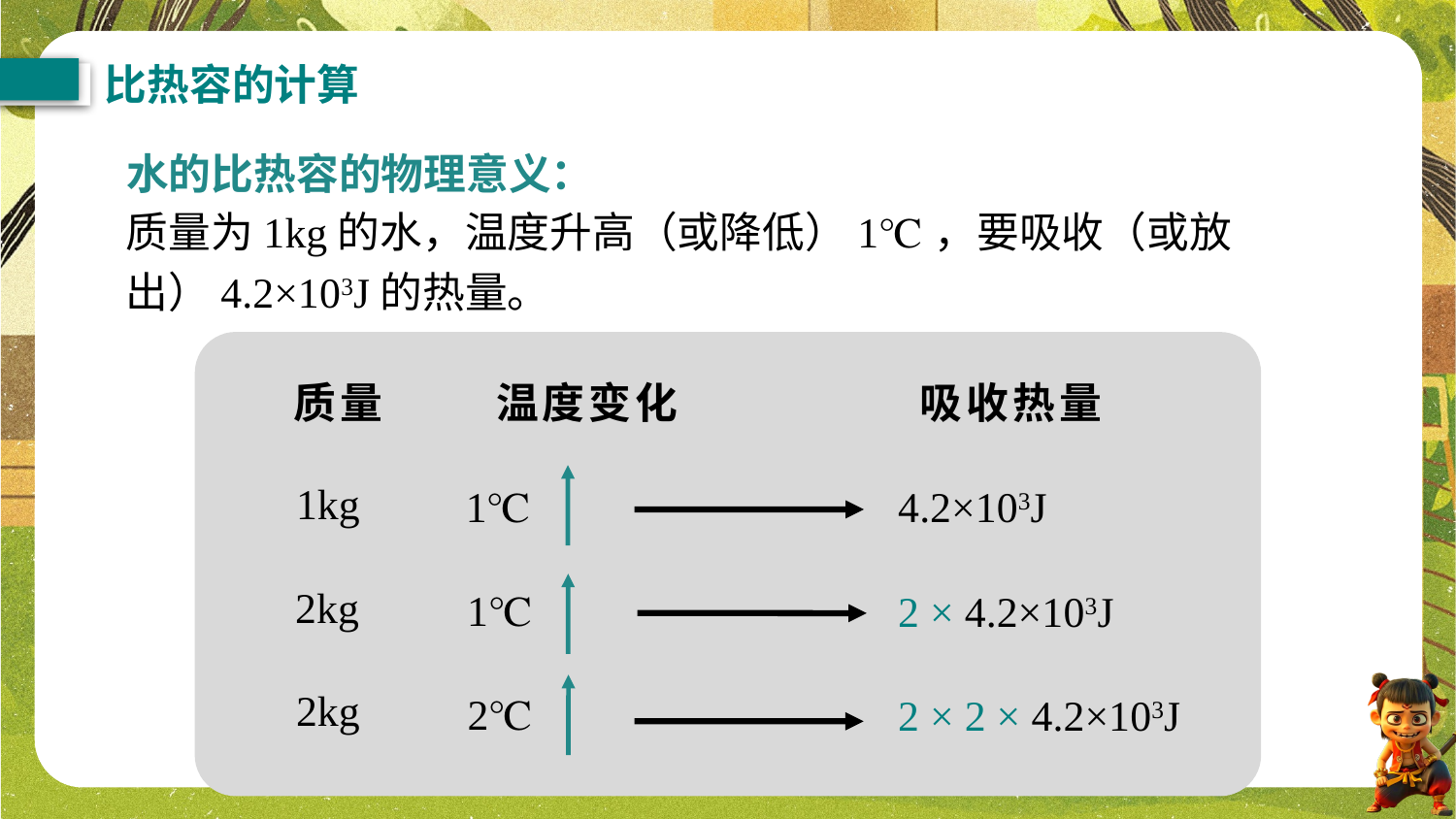

比热容的计算

水的比热容的物理意义：
质量为1kg的水，温度升高（或降低）1℃，要吸收（或放出）4.2×103J的热量。

质量
温度变化
吸收热量
1kg
1℃
4.2×103J

2kg
1℃
2 × 4.2×103J

2kg
2℃
2 × 2 × 4.2×103J